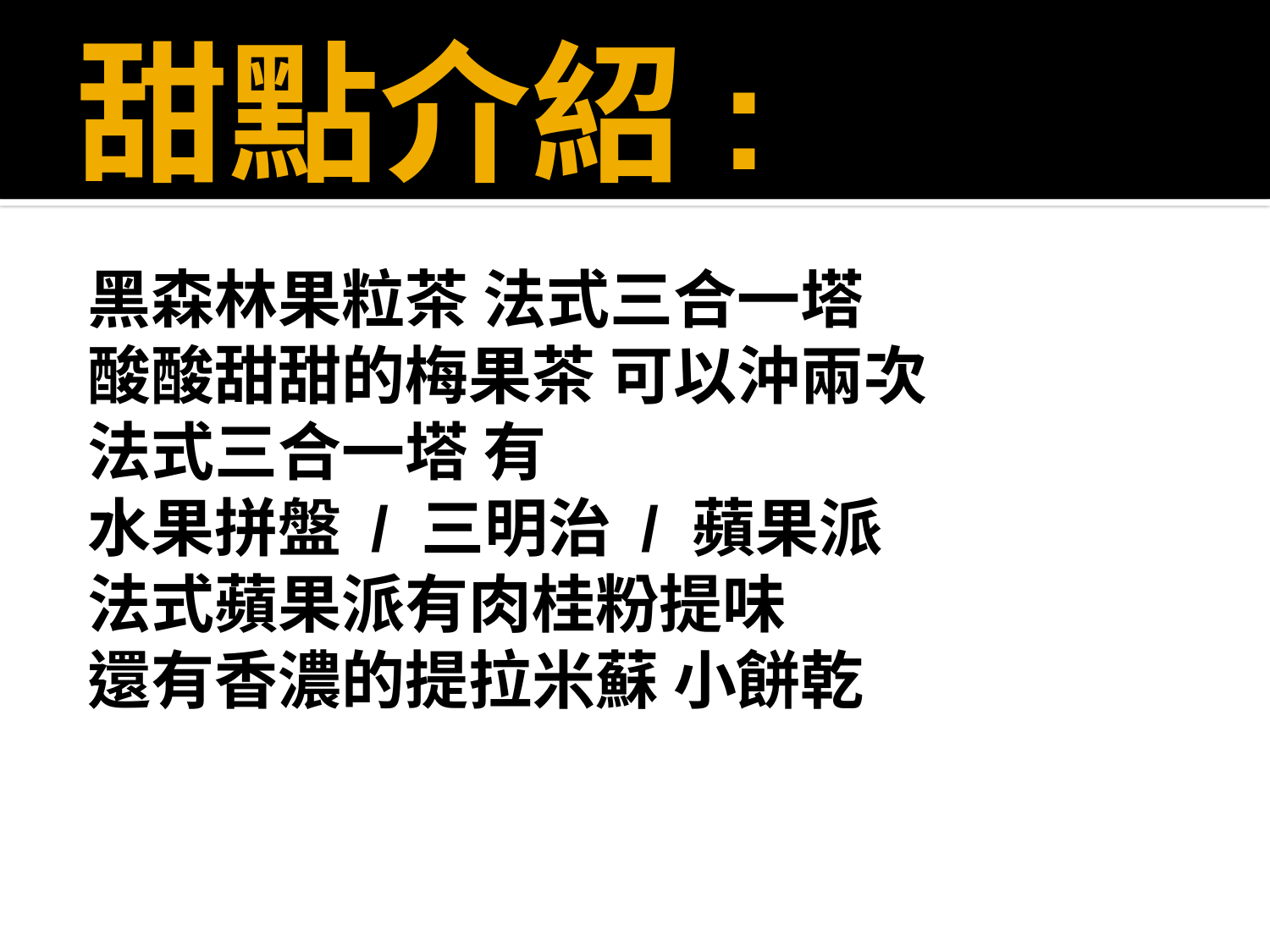

# 甜點介紹:
黑森林果粒茶 法式三合一塔
酸酸甜甜的梅果茶 可以沖兩次
法式三合一塔 有
水果拼盤 / 三明治 / 蘋果派
法式蘋果派有肉桂粉提味
還有香濃的提拉米蘇 小餅乾